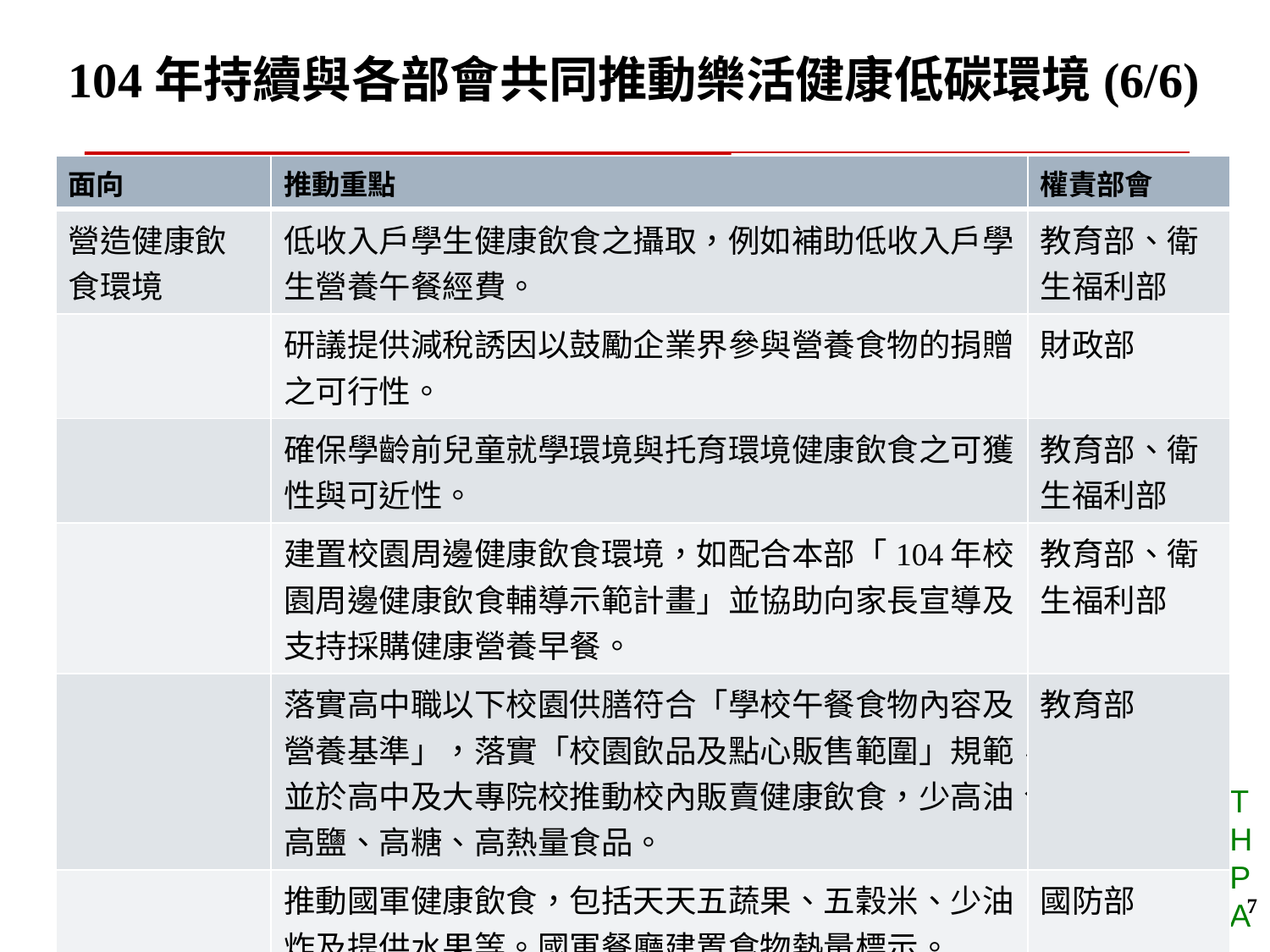

104年持續與各部會共同推動樂活健康低碳環境(6/6)
| 面向 | 推動重點 | 權責部會 |
| --- | --- | --- |
| 營造健康飲食環境 | 低收入戶學生健康飲食之攝取，例如補助低收入戶學生營養午餐經費。 | 教育部、衛生福利部 |
|  | 研議提供減稅誘因以鼓勵企業界參與營養食物的捐贈之可行性。 | 財政部 |
|  | 確保學齡前兒童就學環境與托育環境健康飲食之可獲性與可近性。 | 教育部、衛生福利部 |
|  | 建置校園周邊健康飲食環境，如配合本部「104年校園周邊健康飲食輔導示範計畫」並協助向家長宣導及支持採購健康營養早餐。 | 教育部、衛生福利部 |
|  | 落實高中職以下校園供膳符合「學校午餐食物內容及營養基準」，落實「校園飲品及點心販售範圍」規範，並於高中及大專院校推動校內販賣健康飲食，少高油、高鹽、高糖、高熱量食品。 | 教育部 |
|  | 推動國軍健康飲食，包括天天五蔬果、五穀米、少油炸及提供水果等。國軍餐廳建置食物熱量標示。 | 國防部 |
|  | 政府機關及提供民眾申辦業務或服務之場所應設置足夠飲水機供應安全衛生之免費飲用水。 | 各部會 |
7